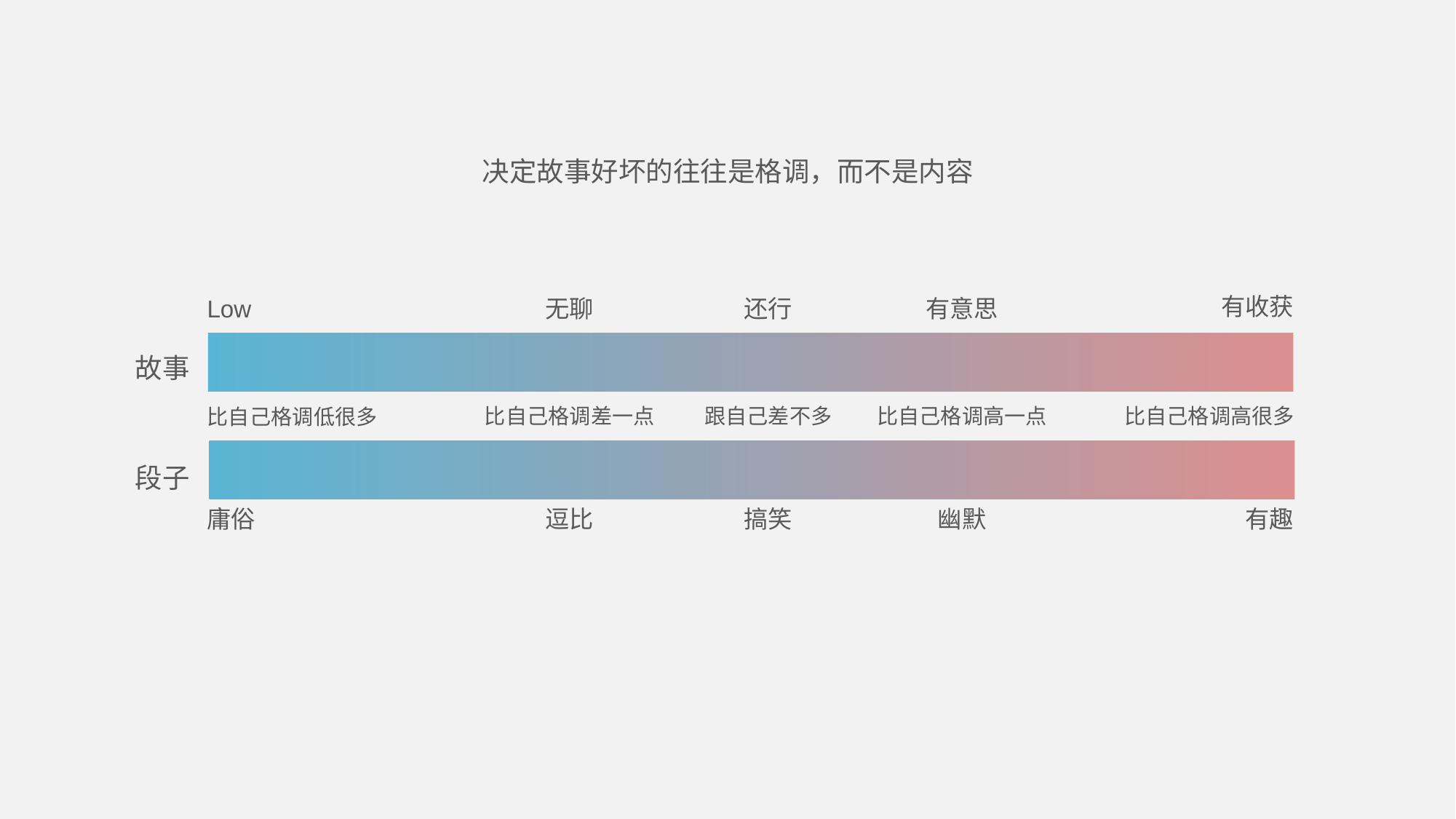

决定故事好坏的往往是格调，而不是内容
有收获
Low
无聊
还行
有意思
故事

比自己格调高很多
比自己格调差一点
跟自己差不多
比自己格调高一点
比自己格调低很多
段子

庸俗
逗比
搞笑
幽默
有趣